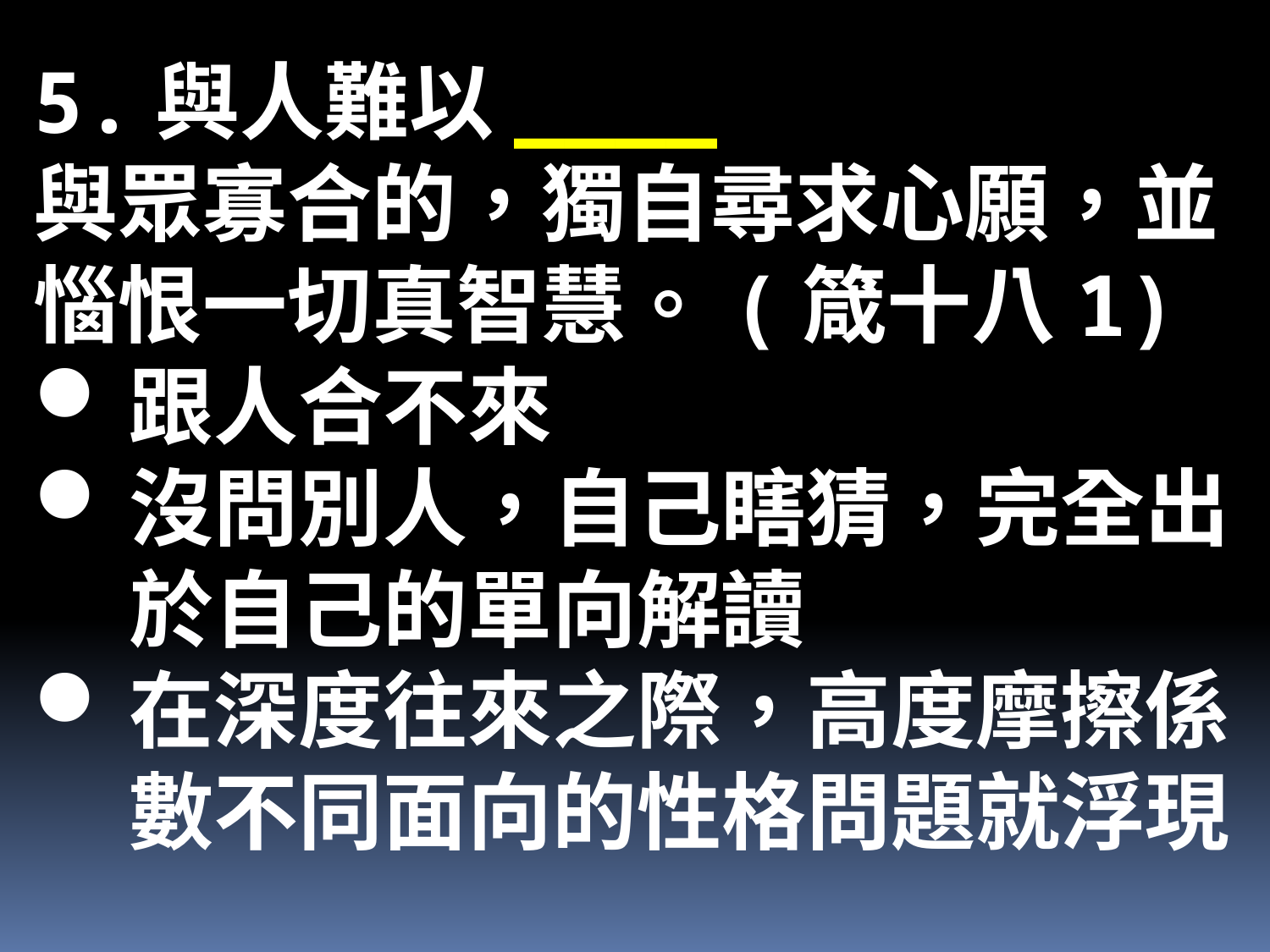

5.與人難以____
與眾寡合的，獨自尋求心願，並惱恨一切真智慧。(箴十八1)
跟人合不來
沒問別人，自己瞎猜，完全出於自己的單向解讀
在深度往來之際，高度摩擦係數不同面向的性格問題就浮現